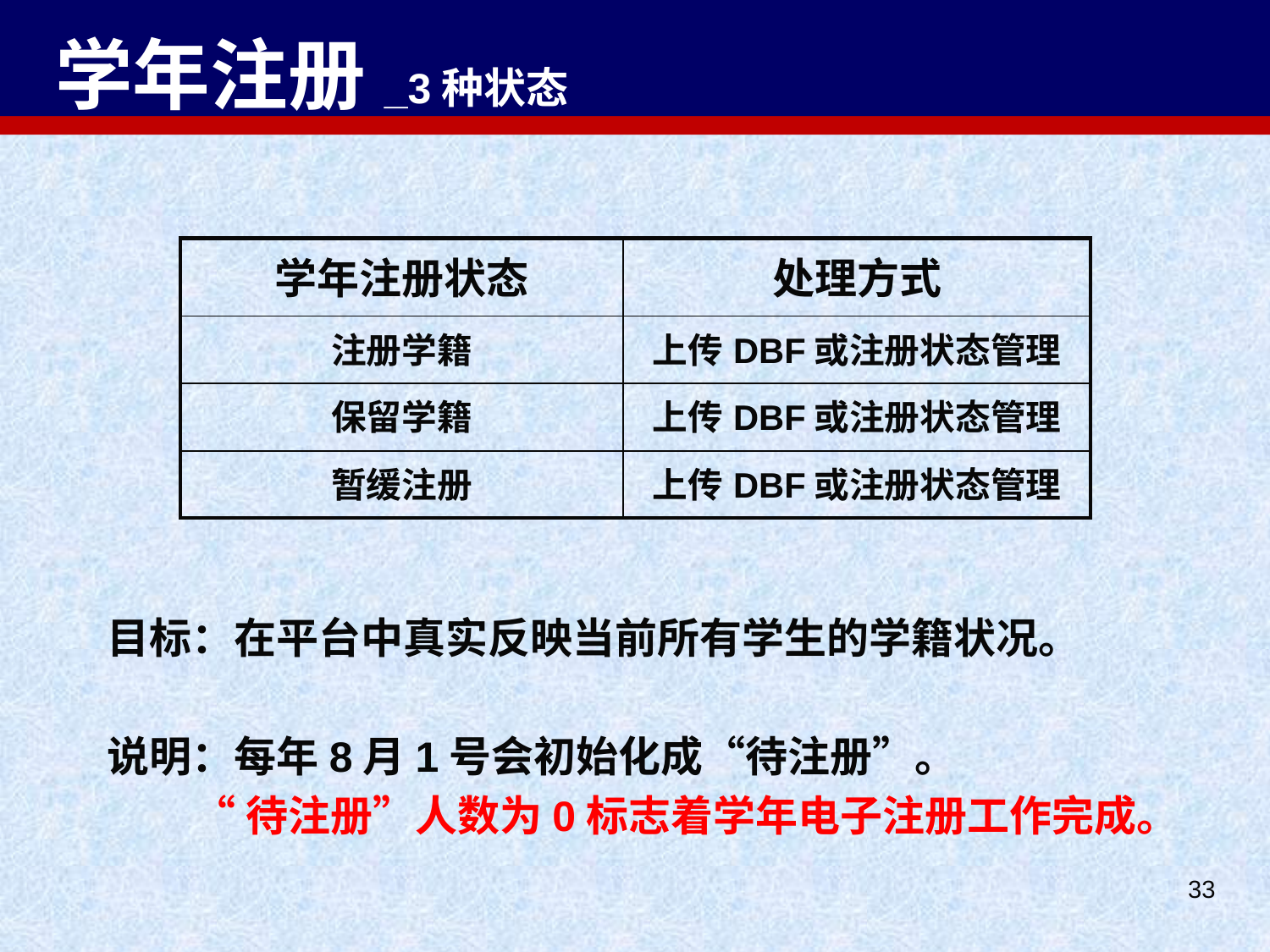

# 学年注册_3种状态
| 学年注册状态 | 处理方式 |
| --- | --- |
| 注册学籍 | 上传DBF或注册状态管理 |
| 保留学籍 | 上传DBF或注册状态管理 |
| 暂缓注册 | 上传DBF或注册状态管理 |

目标：在平台中真实反映当前所有学生的学籍状况。

说明：每年8月1号会初始化成“待注册”。
         “待注册”人数为0标志着学年电子注册工作完成。
33